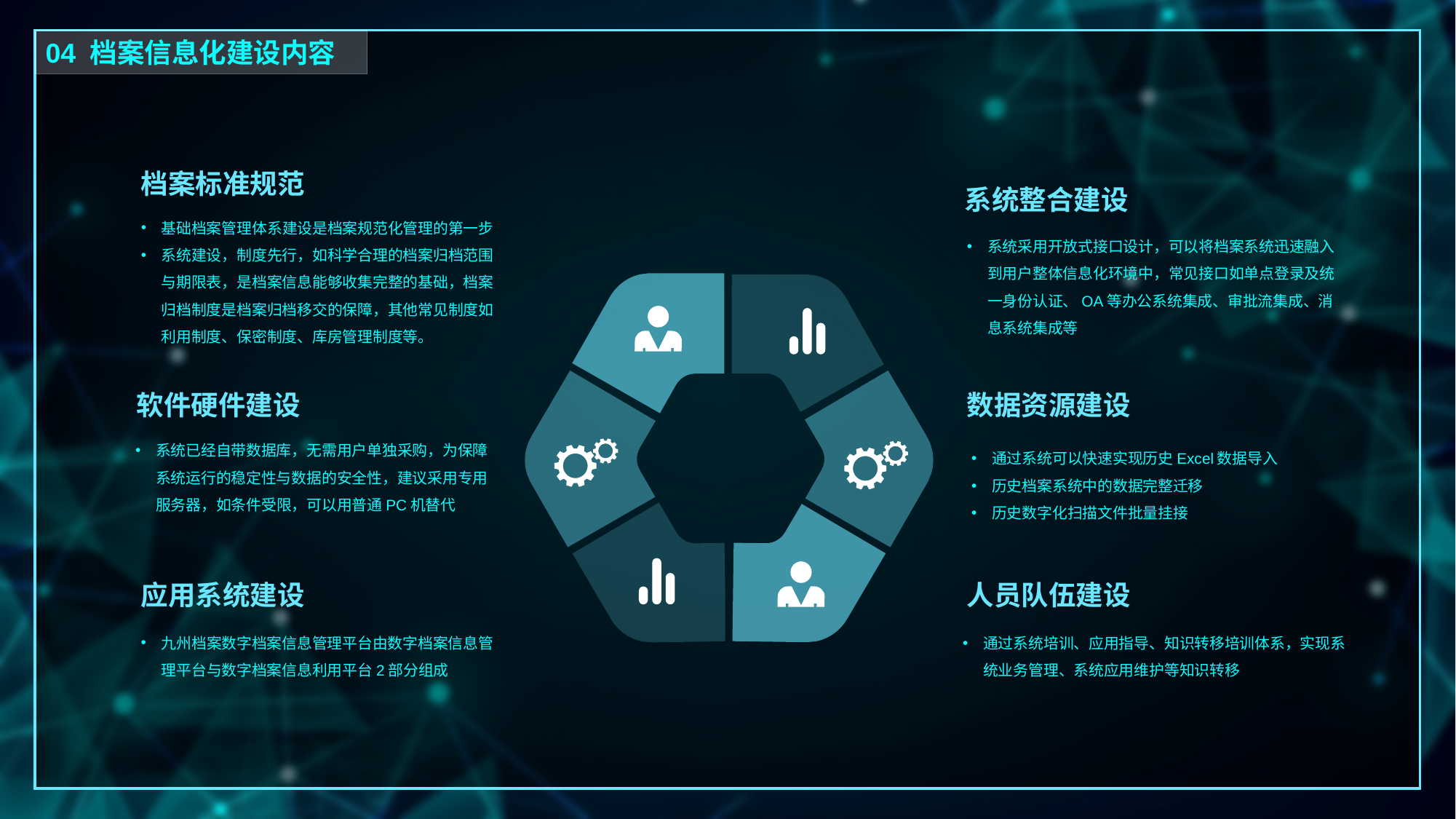

04 档案信息化建设内容
档案标准规范
系统整合建设
基础档案管理体系建设是档案规范化管理的第一步
系统建设，制度先行，如科学合理的档案归档范围与期限表，是档案信息能够收集完整的基础，档案归档制度是档案归档移交的保障，其他常见制度如利用制度、保密制度、库房管理制度等。
系统采用开放式接口设计，可以将档案系统迅速融入到用户整体信息化环境中，常见接口如单点登录及统一身份认证、OA等办公系统集成、审批流集成、消息系统集成等

数据资源建设
软件硬件建设
系统已经自带数据库，无需用户单独采购，为保障系统运行的稳定性与数据的安全性，建议采用专用服务器，如条件受限，可以用普通PC机替代
通过系统可以快速实现历史Excel数据导入
历史档案系统中的数据完整迁移
历史数字化扫描文件批量挂接
人员队伍建设
应用系统建设
九州档案数字档案信息管理平台由数字档案信息管理平台与数字档案信息利用平台2部分组成
通过系统培训、应用指导、知识转移培训体系，实现系统业务管理、系统应用维护等知识转移